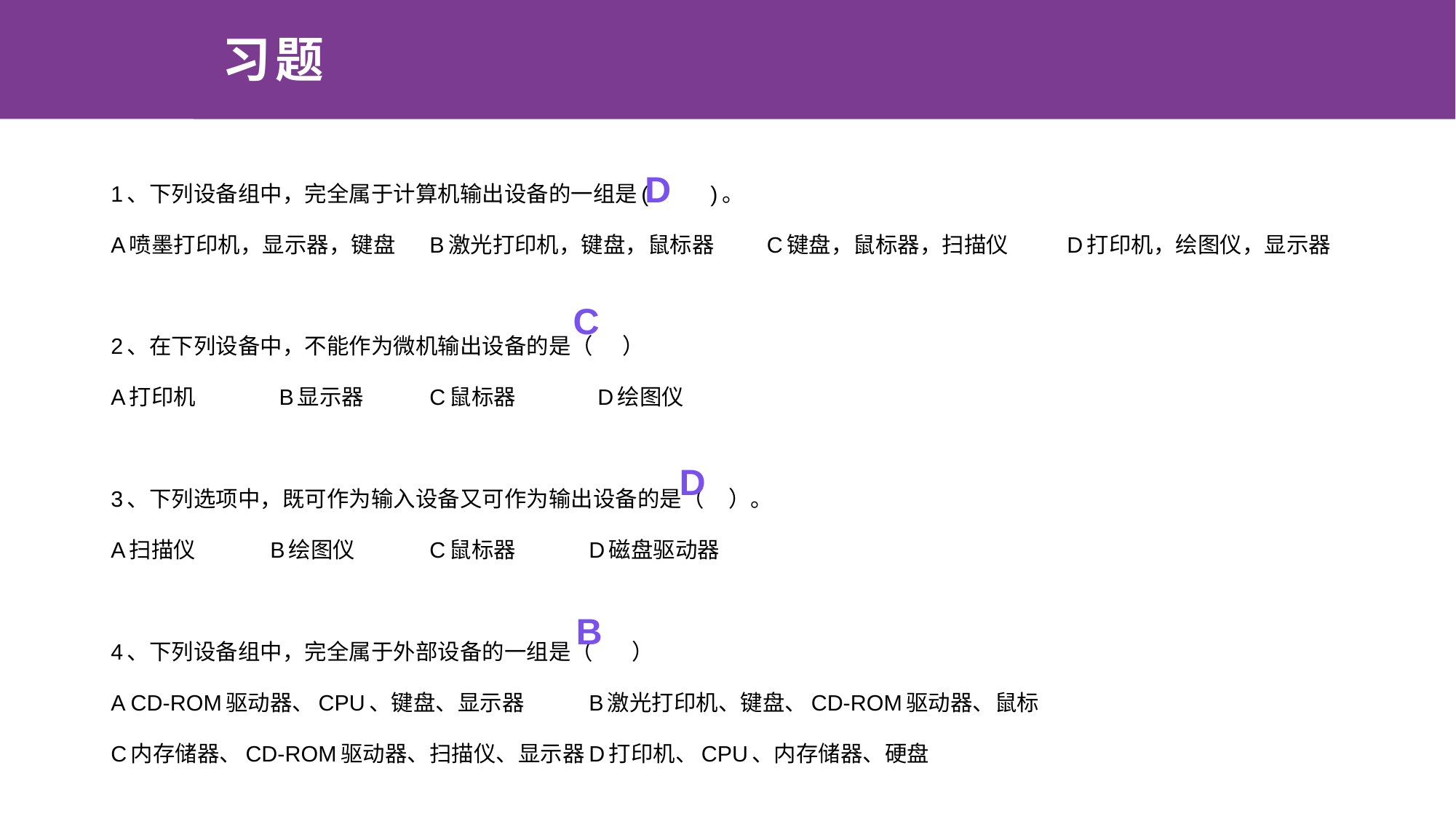

# 习题
1、下列设备组中，完全属于计算机输出设备的一组是(          )。
A喷墨打印机，显示器，键盘	B激光打印机，键盘，鼠标器	   C键盘，鼠标器，扫描仪	D打印机，绘图仪，显示器

2、在下列设备中，不能作为微机输出设备的是（      ）
A打印机	 B显示器	C鼠标器	 D绘图仪

3、下列选项中，既可作为输入设备又可作为输出设备的是（     ）。
A扫描仪	B绘图仪	C鼠标器	D磁盘驱动器

4、下列设备组中，完全属于外部设备的一组是（        ）
A CD-ROM驱动器、CPU、键盘、显示器		B激光打印机、键盘、CD-ROM驱动器、鼠标
C内存储器、CD-ROM驱动器、扫描仪、显示器	D打印机、CPU、内存储器、硬盘

D
C
D
B